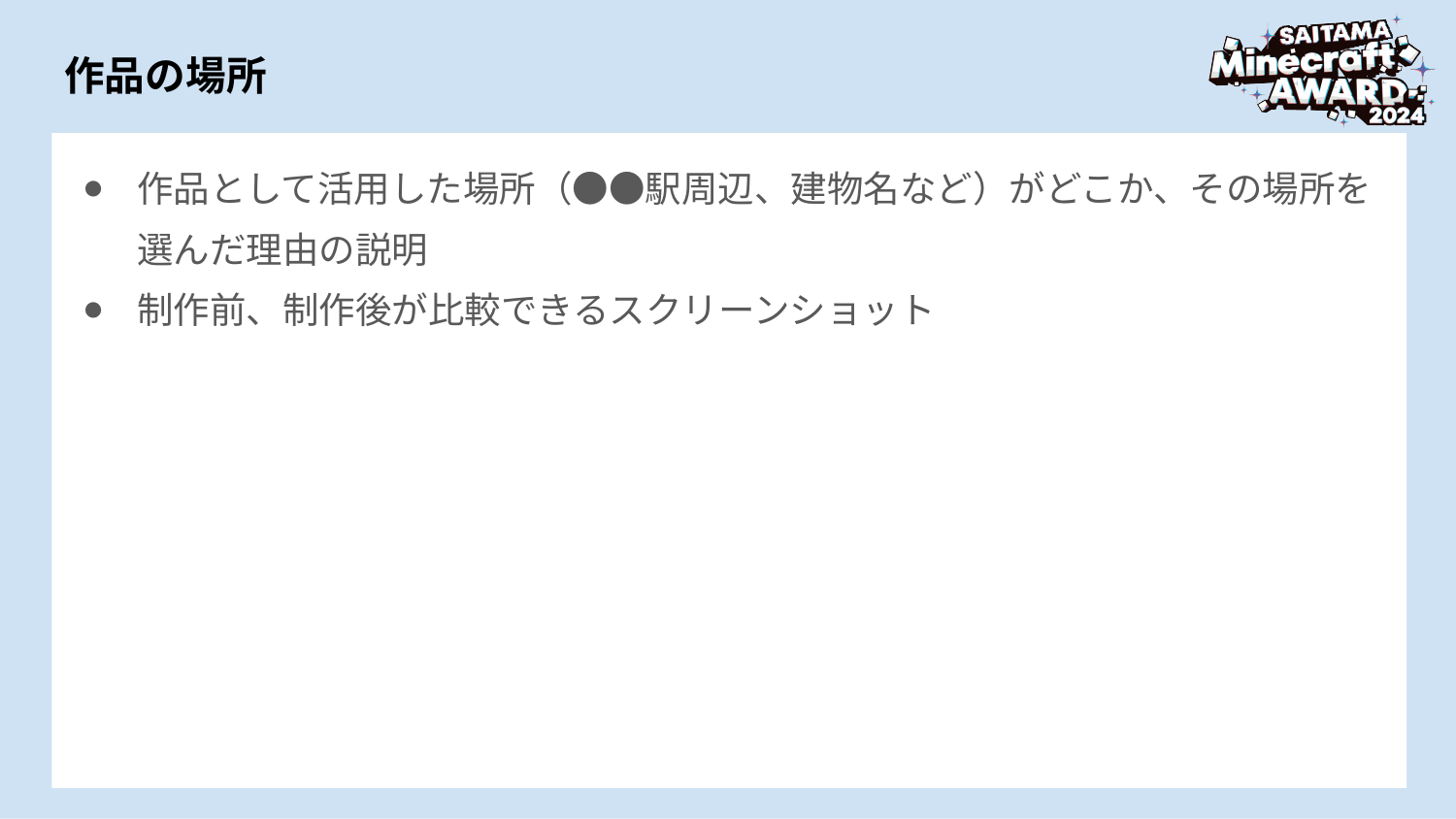

作品の場所
作品として活用した場所（●●駅周辺、建物名など）がどこか、その場所を選んだ理由の説明
制作前、制作後が比較できるスクリーンショット